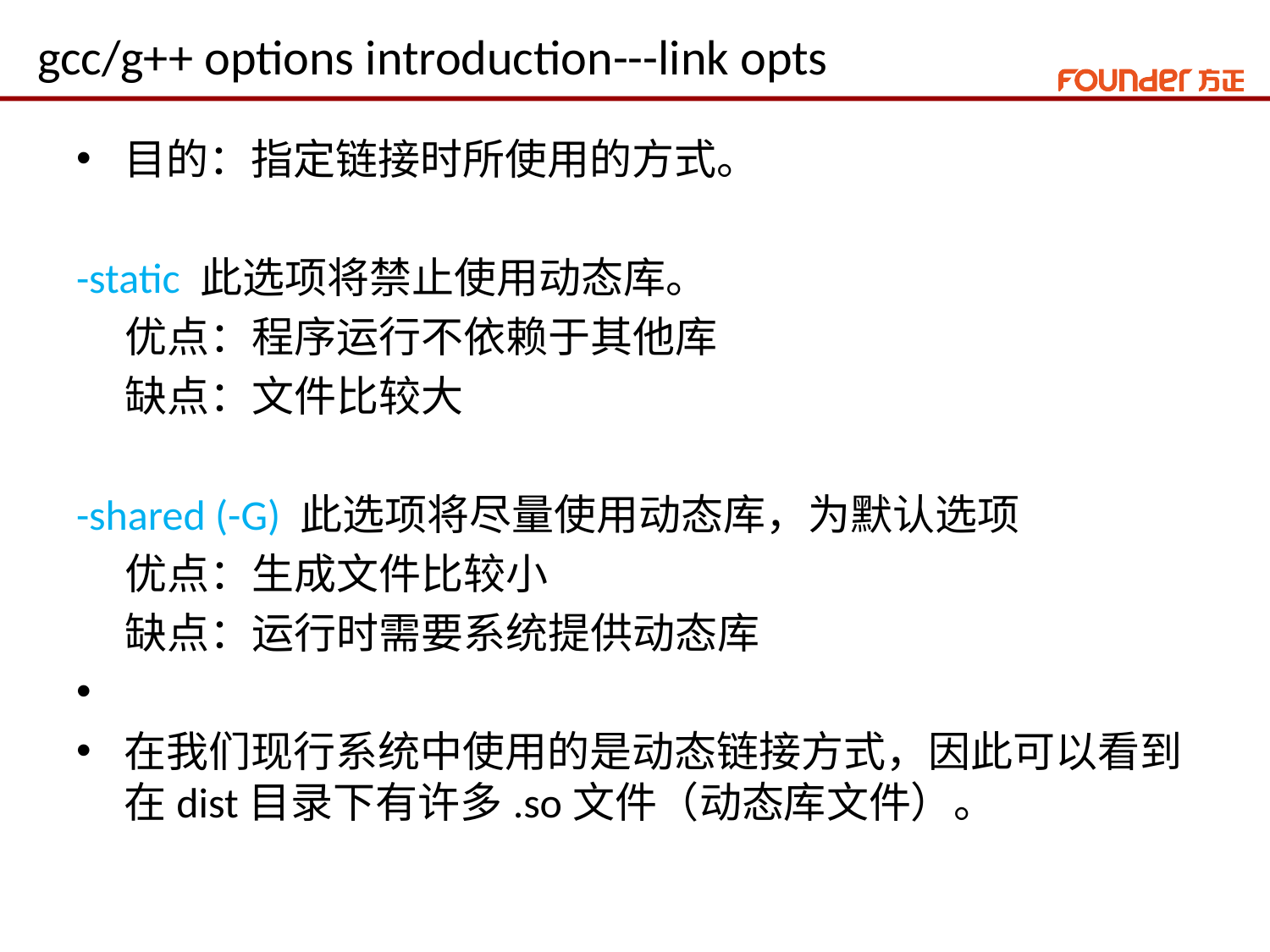

# gcc/g++ options introduction---link opts
目的：指定链接时所使用的方式。

-static 此选项将禁止使用动态库。
    优点：程序运行不依赖于其他库
    缺点：文件比较大

-shared (-G) 此选项将尽量使用动态库，为默认选项
    优点：生成文件比较小
    缺点：运行时需要系统提供动态库

在我们现行系统中使用的是动态链接方式，因此可以看到在dist目录下有许多.so文件（动态库文件）。